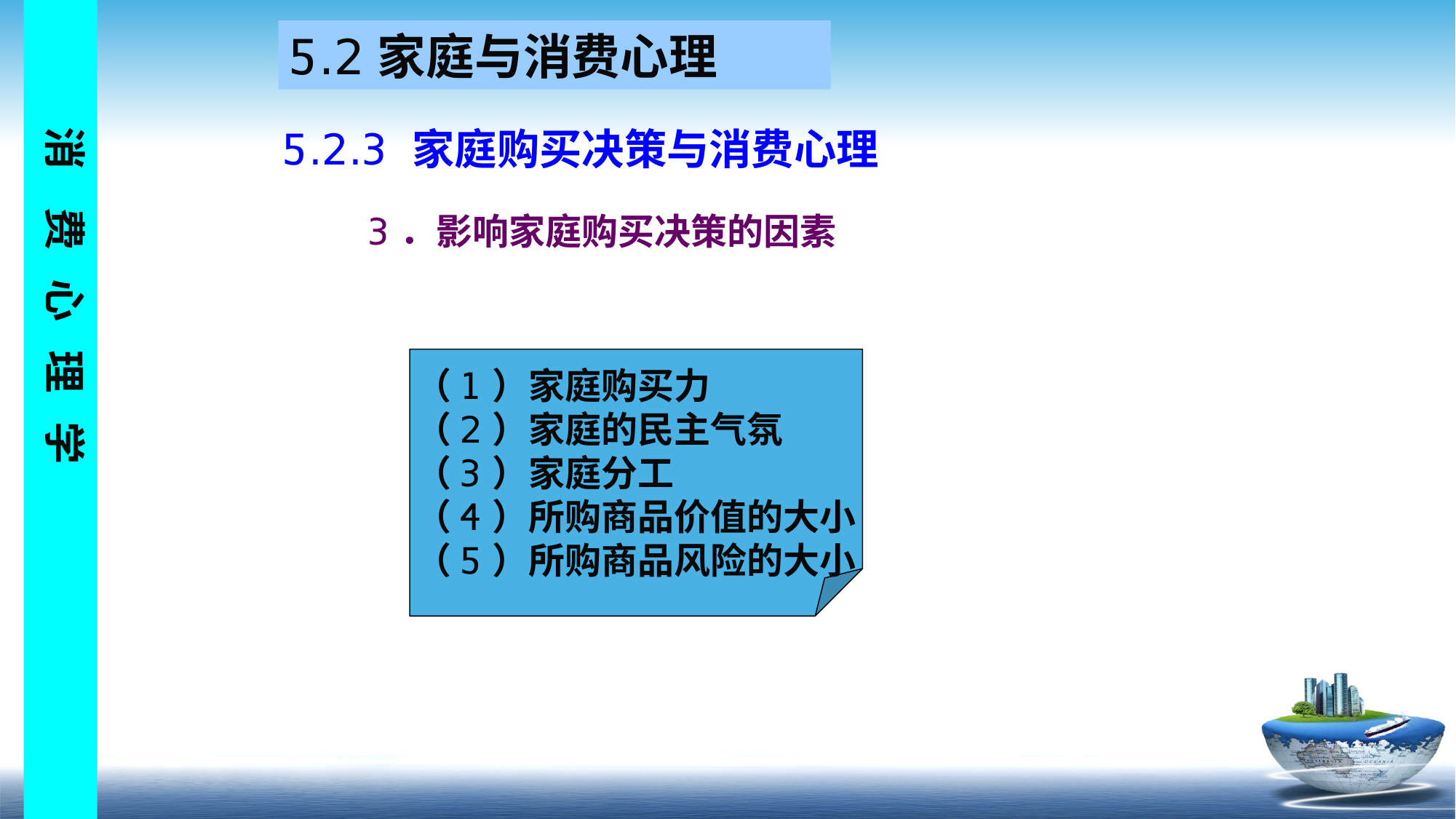

5.2家庭与消费心理
5.2.3 家庭购买决策与消费心理

3．影响家庭购买决策的因素

（1）家庭购买力
（2）家庭的民主气氛
（3）家庭分工
（4）所购商品价值的大小
（5）所购商品风险的大小